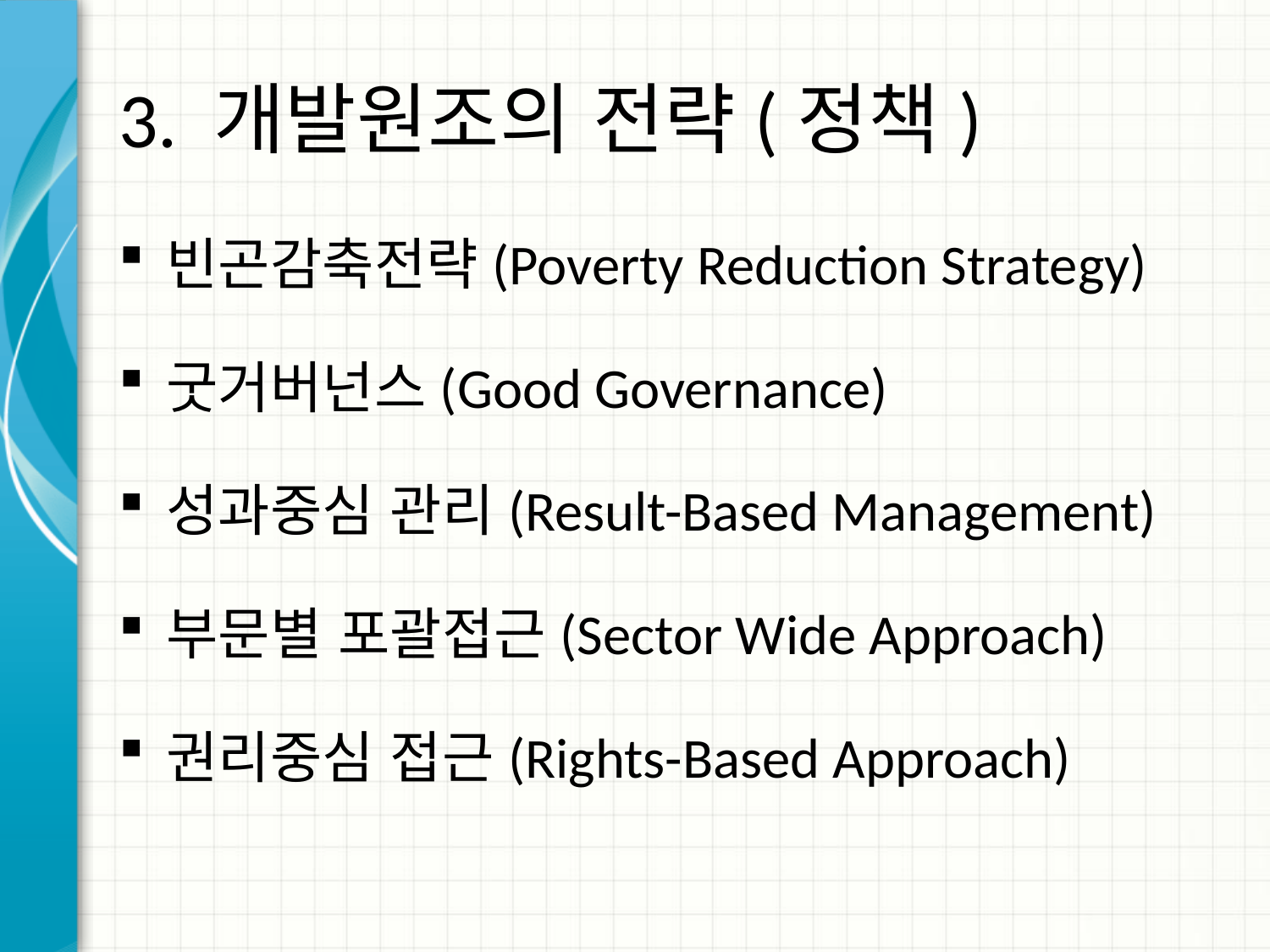

# 3. 개발원조의 전략(정책)
빈곤감축전략(Poverty Reduction Strategy)

굿거버넌스(Good Governance)

성과중심 관리(Result-Based Management)

부문별 포괄접근(Sector Wide Approach)

권리중심 접근(Rights-Based Approach)